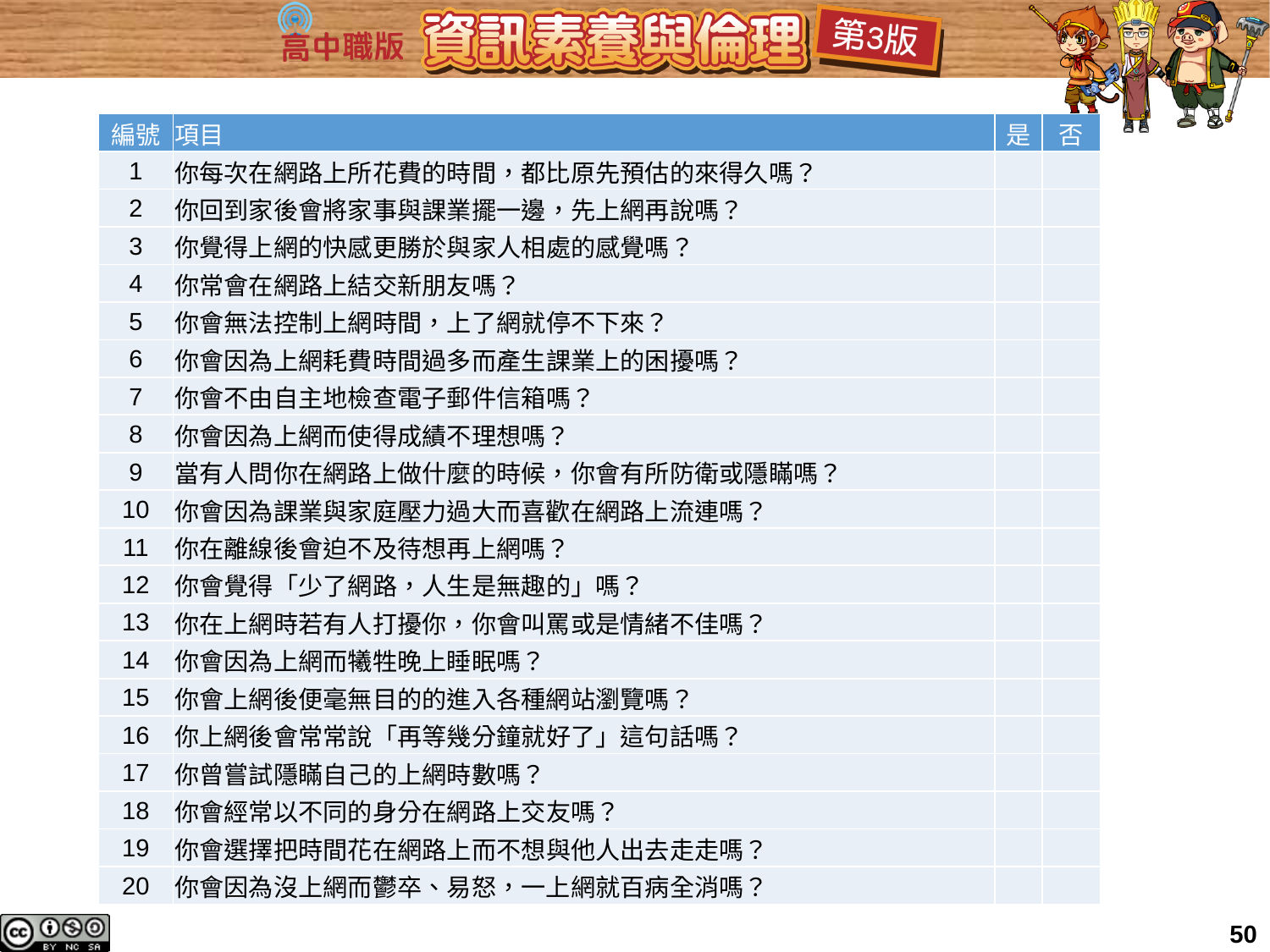

| 編號 | 項目 | 是 | 否 |
| --- | --- | --- | --- |
| 1 | 你每次在網路上所花費的時間，都比原先預估的來得久嗎？ |  |  |
| 2 | 你回到家後會將家事與課業擺一邊，先上網再說嗎？ |  |  |
| 3 | 你覺得上網的快感更勝於與家人相處的感覺嗎？ |  |  |
| 4 | 你常會在網路上結交新朋友嗎？ |  |  |
| 5 | 你會無法控制上網時間，上了網就停不下來？ |  |  |
| 6 | 你會因為上網耗費時間過多而產生課業上的困擾嗎？ |  |  |
| 7 | 你會不由自主地檢查電子郵件信箱嗎？ |  |  |
| 8 | 你會因為上網而使得成績不理想嗎？ |  |  |
| 9 | 當有人問你在網路上做什麼的時候，你會有所防衛或隱瞞嗎？ |  |  |
| 10 | 你會因為課業與家庭壓力過大而喜歡在網路上流連嗎？ |  |  |
| 11 | 你在離線後會迫不及待想再上網嗎？ |  |  |
| 12 | 你會覺得「少了網路，人生是無趣的」嗎？ |  |  |
| 13 | 你在上網時若有人打擾你，你會叫罵或是情緒不佳嗎？ |  |  |
| 14 | 你會因為上網而犧牲晚上睡眠嗎？ |  |  |
| 15 | 你會上網後便毫無目的的進入各種網站瀏覽嗎？ |  |  |
| 16 | 你上網後會常常說「再等幾分鐘就好了」這句話嗎？ |  |  |
| 17 | 你曾嘗試隱瞞自己的上網時數嗎？ |  |  |
| 18 | 你會經常以不同的身分在網路上交友嗎？ |  |  |
| 19 | 你會選擇把時間花在網路上而不想與他人出去走走嗎？ |  |  |
| 20 | 你會因為沒上網而鬱卒、易怒，一上網就百病全消嗎？ |  |  |
50